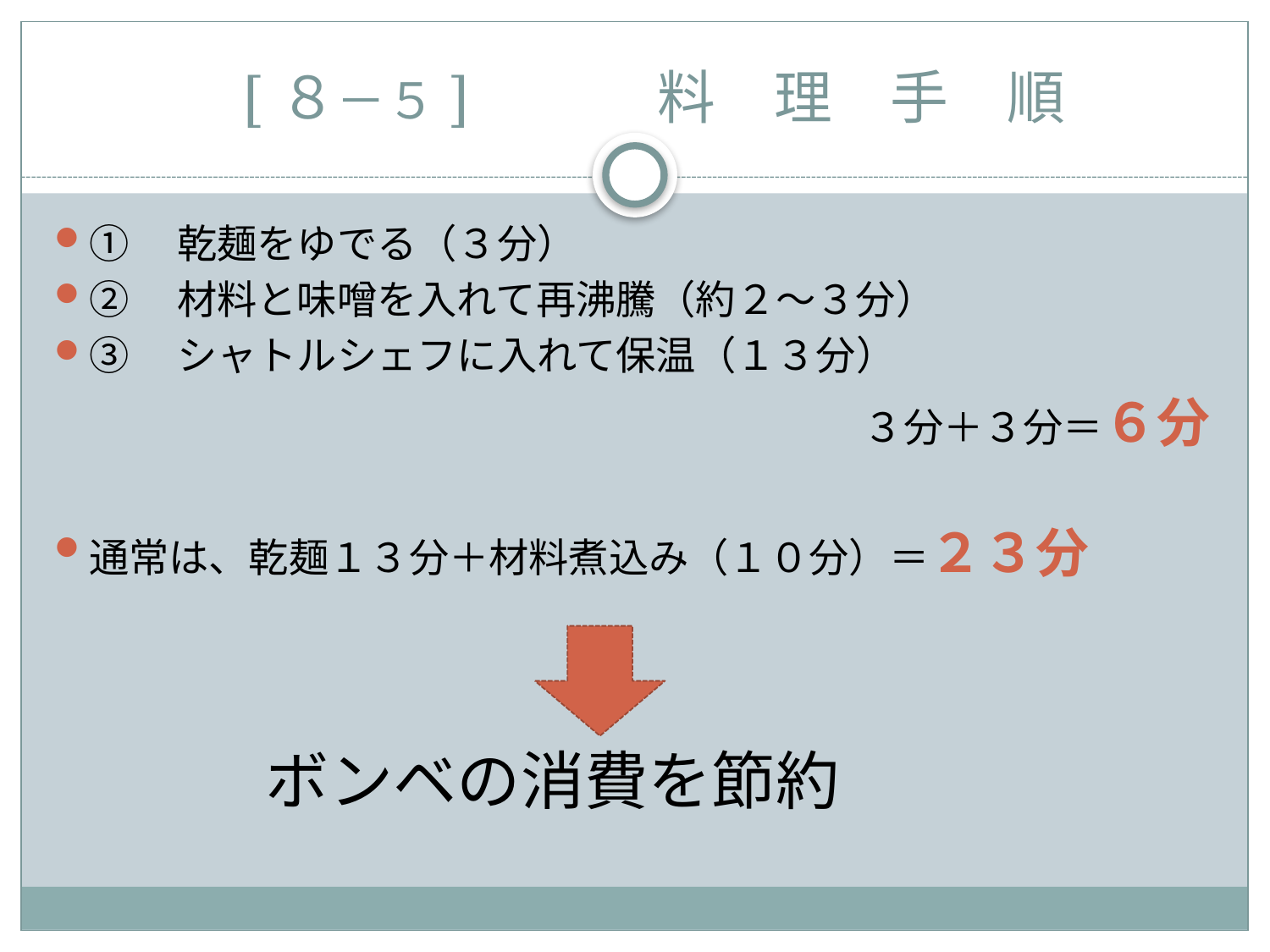

# [８－５]　　　料　理　手　順
①　乾麺をゆでる（３分）
②　材料と味噌を入れて再沸騰（約２～３分）
③　シャトルシェフに入れて保温（１３分）
　　　　　　　　　　　　　　　　　　　　 ３分＋３分＝６分

通常は、乾麺１３分＋材料煮込み（１０分）＝２３分

ボンベの消費を節約